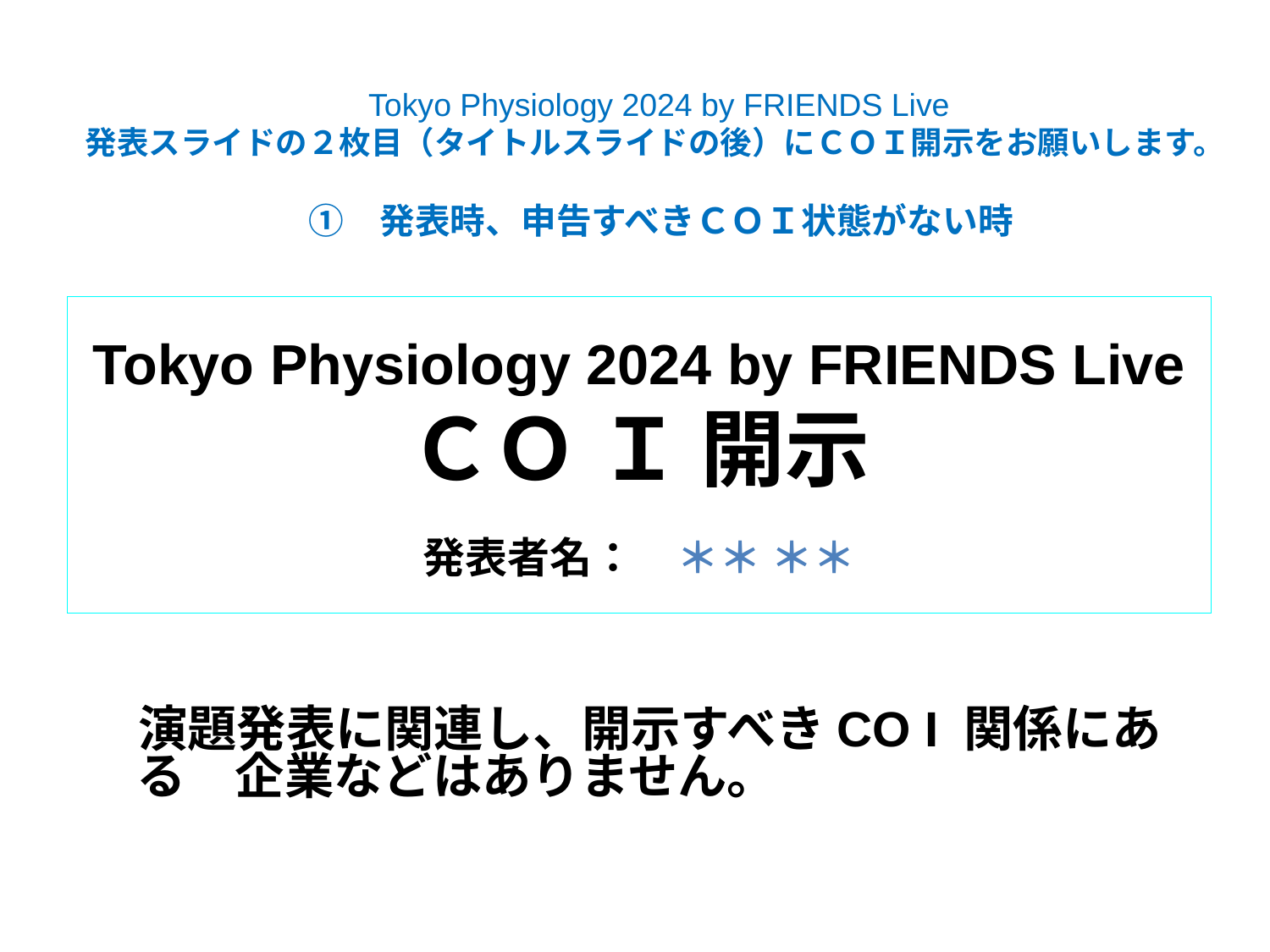

Tokyo Physiology 2024 by FRIENDS Live
発表スライドの２枚目（タイトルスライドの後）にＣＯＩ開示をお願いします。
　 ①　発表時、申告すべきＣＯＩ状態がない時

# Tokyo Physiology 2024 by FRIENDS Live ＣＯ Ｉ 開示 　 発表者名：　＊＊ ＊＊

　演題発表に関連し、開示すべきCO I 関係にある　企業などはありません。